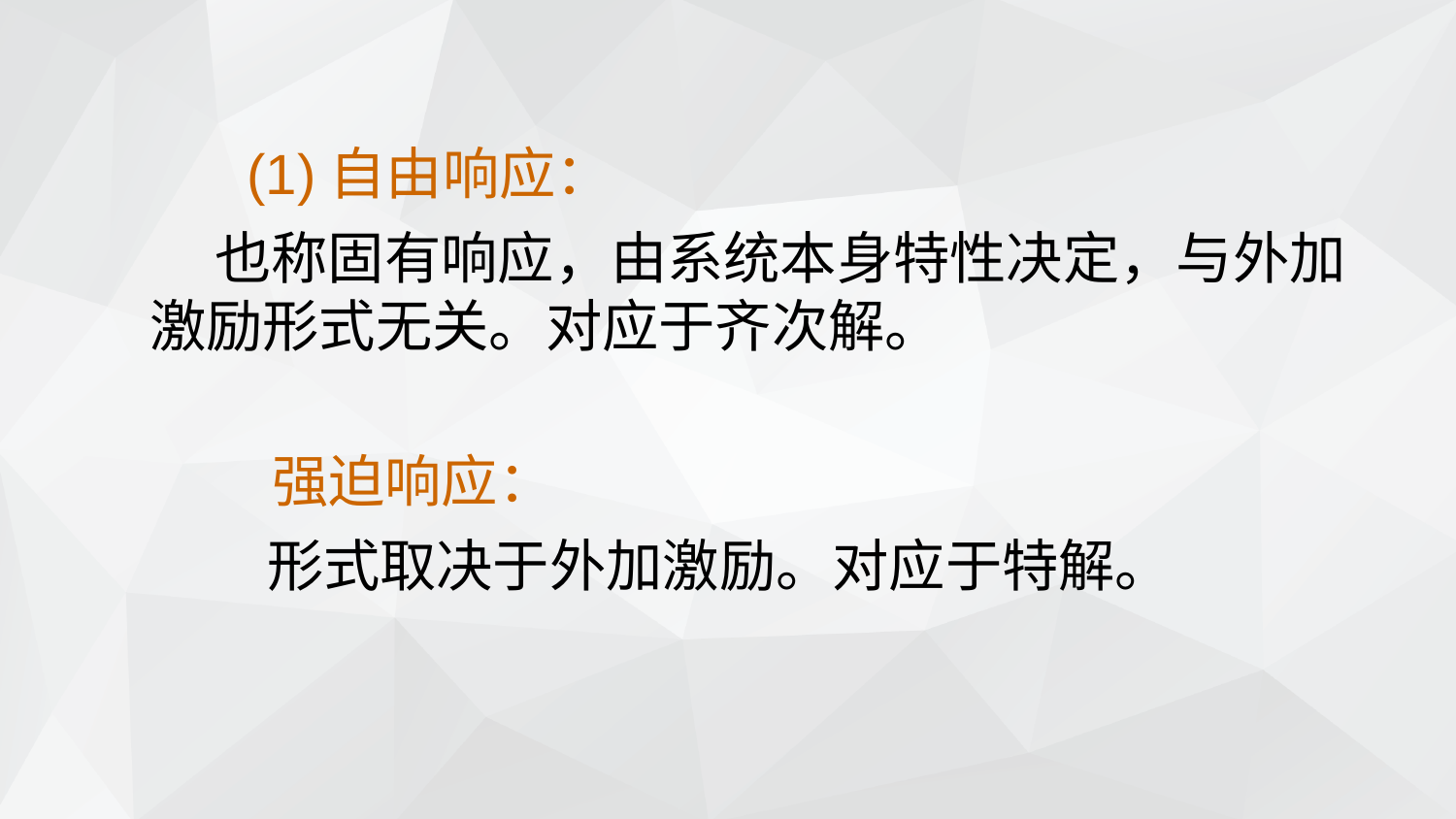

(1)自由响应：
    也称固有响应，由系统本身特性决定，与外加激励形式无关。对应于齐次解。
强迫响应：

形式取决于外加激励。对应于特解。